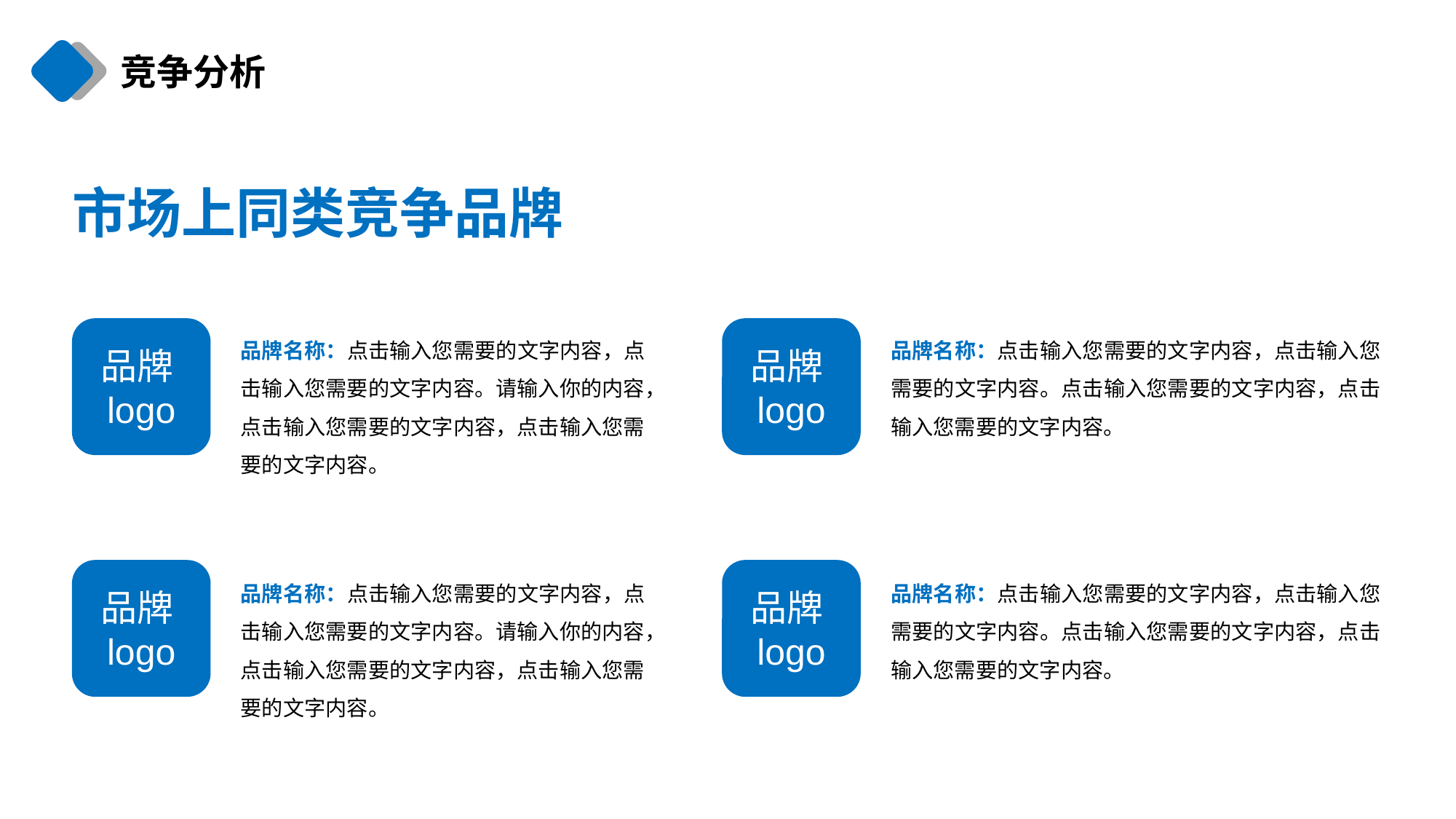

竞争分析
市场上同类竞争品牌
品牌logo
品牌名称：点击输入您需要的文字内容，点击输入您需要的文字内容。请输入你的内容，点击输入您需要的文字内容，点击输入您需要的文字内容。
品牌logo
品牌名称：点击输入您需要的文字内容，点击输入您需要的文字内容。点击输入您需要的文字内容，点击输入您需要的文字内容。
品牌logo
品牌logo
品牌名称：点击输入您需要的文字内容，点击输入您需要的文字内容。请输入你的内容，点击输入您需要的文字内容，点击输入您需要的文字内容。
品牌名称：点击输入您需要的文字内容，点击输入您需要的文字内容。点击输入您需要的文字内容，点击输入您需要的文字内容。